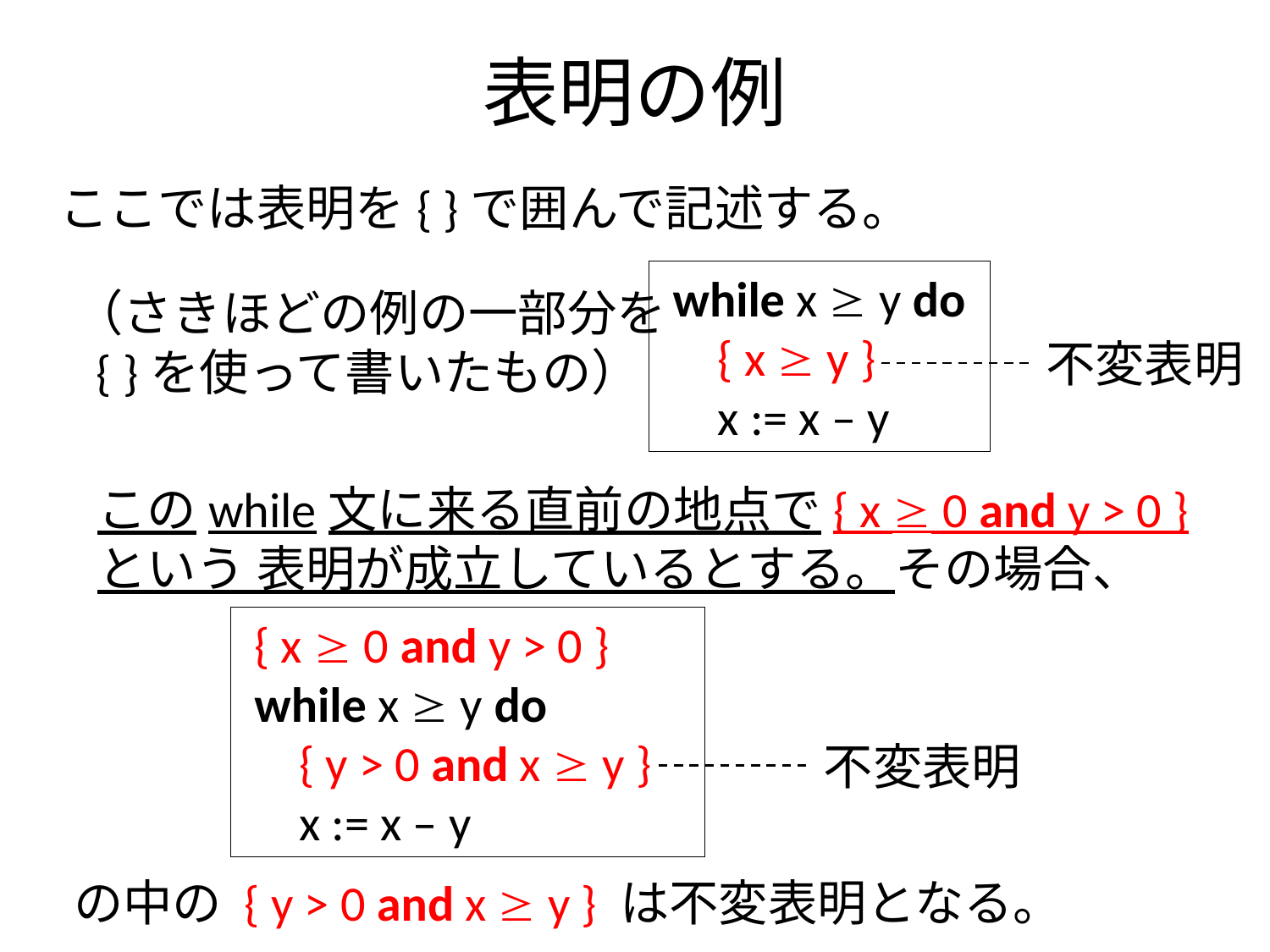

# 表明の例
ここでは表明を{ }で囲んで記述する。
 while x ≥ y do
     { x ≥ y }
     x := x – y
（さきほどの例の一部分を
  { }を使って書いたもの）
不変表明
このwhile文に来る直前の地点で{ x ≥ 0 and y > 0 }という 表明が成立しているとする。その場合、
 { x ≥ 0 and y > 0 }
 while x ≥ y do
     { y > 0 and x ≥ y }
     x := x – y
不変表明
の中の { y > 0 and x ≥ y } は不変表明となる。